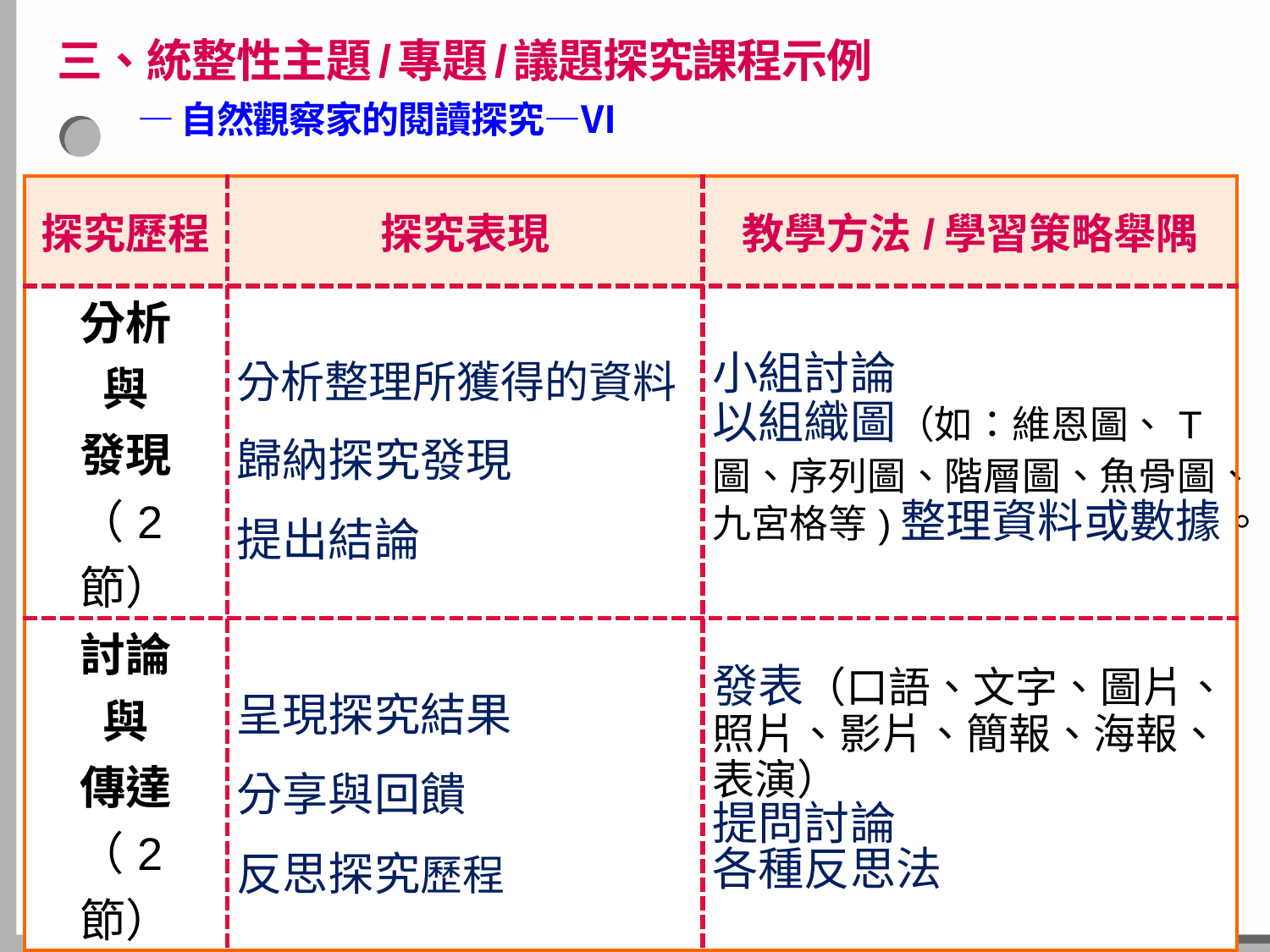

三、統整性主題/專題/議題探究課程示例
             —自然觀察家的閱讀探究—Ⅵ
| 探究歷程 | 探究表現 | 教學方法/學習策略舉隅 |
| --- | --- | --- |
| 分析 與 發現 （2節） | 分析整理所獲得的資料 歸納探究發現 提出結論 | 小組討論 以組織圖（如：維恩圖、T圖、序列圖、階層圖、魚骨圖、九宮格等)整理資料或數據。 |
| 討論 與 傳達 （2節） | 呈現探究結果 分享與回饋 反思探究歷程 | 發表（口語、文字、圖片、照片、影片、簡報、海報、表演） 提問討論 各種反思法 |